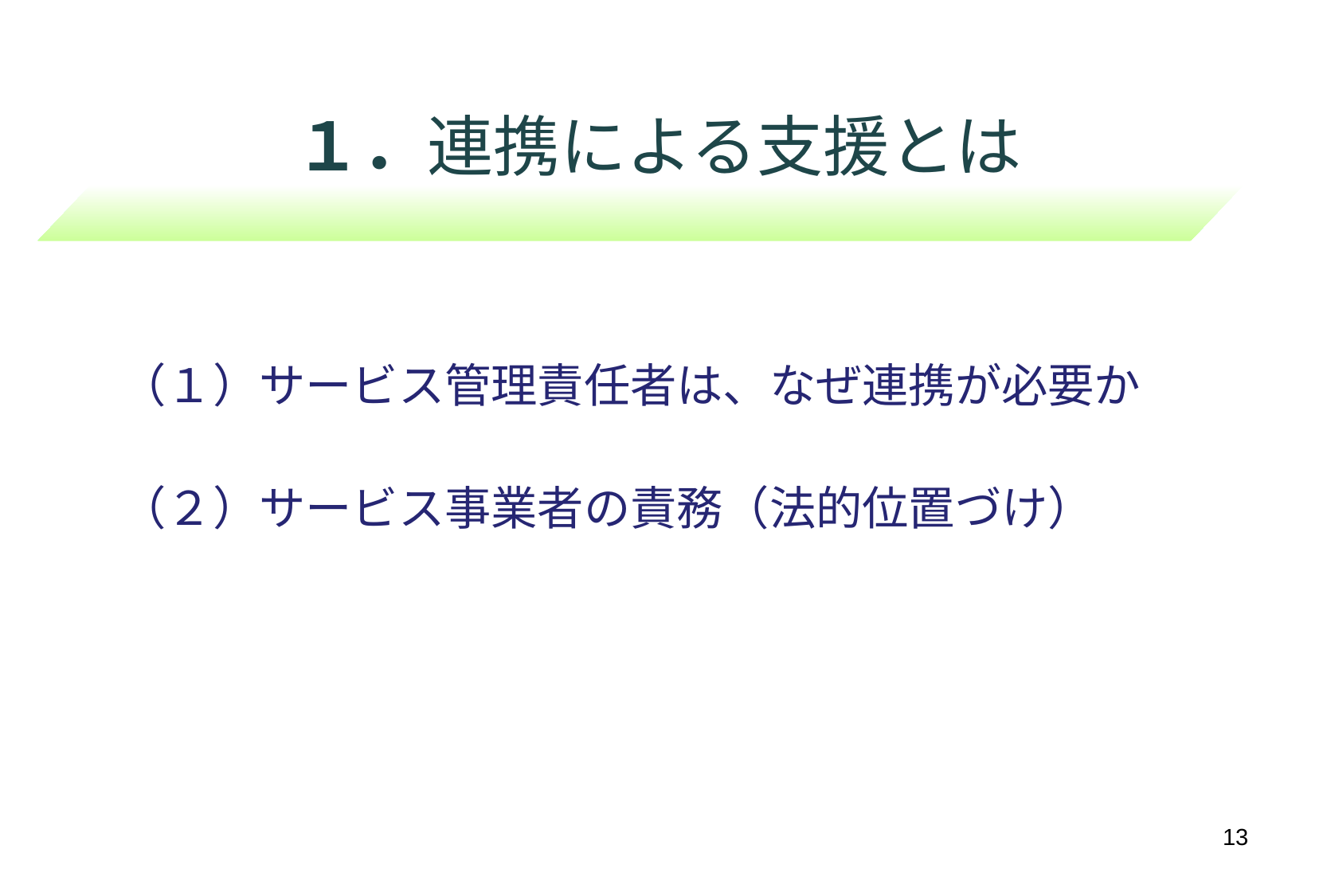

# １．連携による支援とは

（１）サービス管理責任者は、なぜ連携が必要か

（２）サービス事業者の責務（法的位置づけ）

13